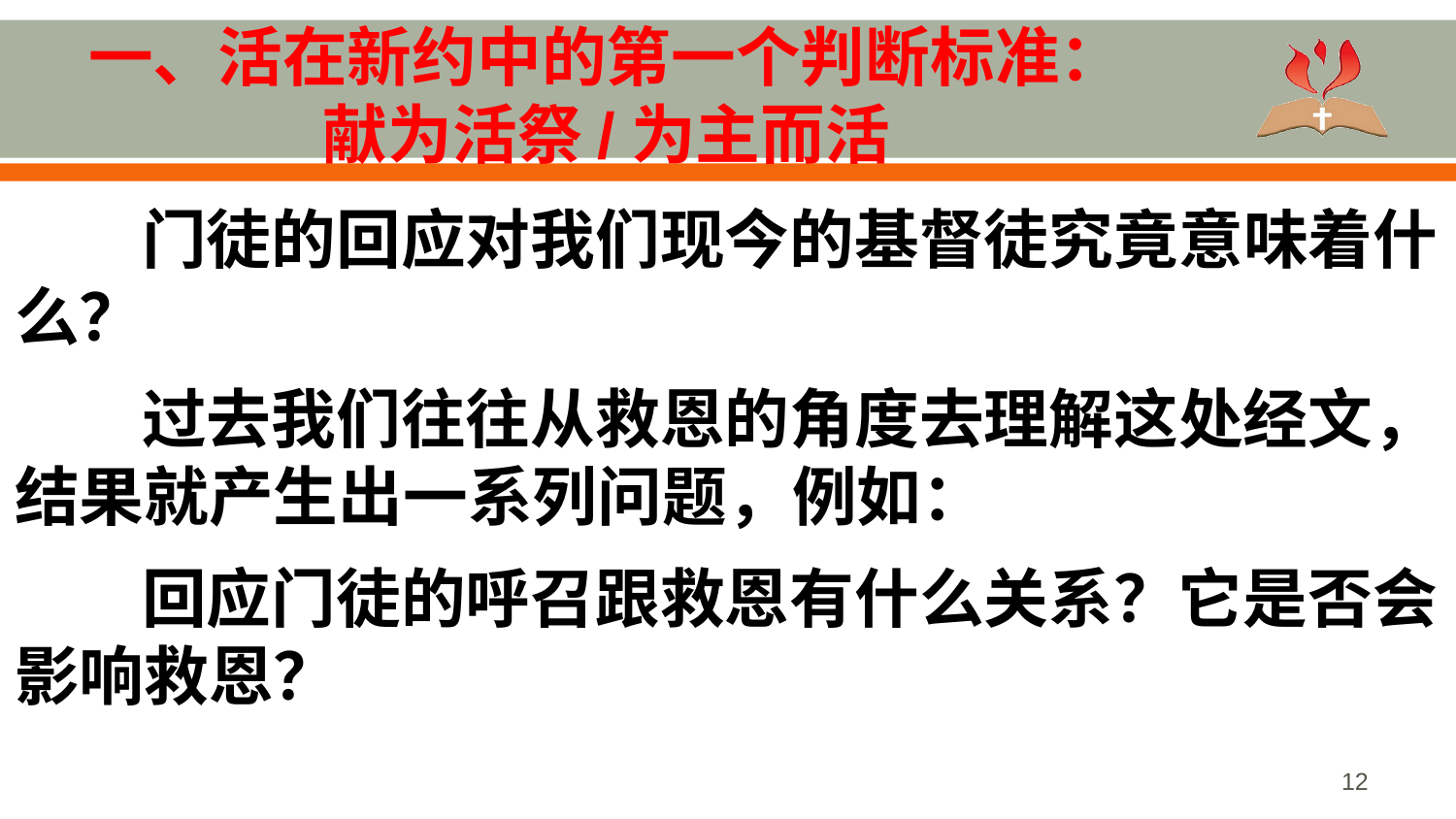

# 一、活在新约中的第一个判断标准： 献为活祭/为主而活
门徒的回应对我们现今的基督徒究竟意味着什么？
过去我们往往从救恩的角度去理解这处经文，结果就产生出一系列问题，例如：
回应门徒的呼召跟救恩有什么关系？它是否会影响救恩？

12